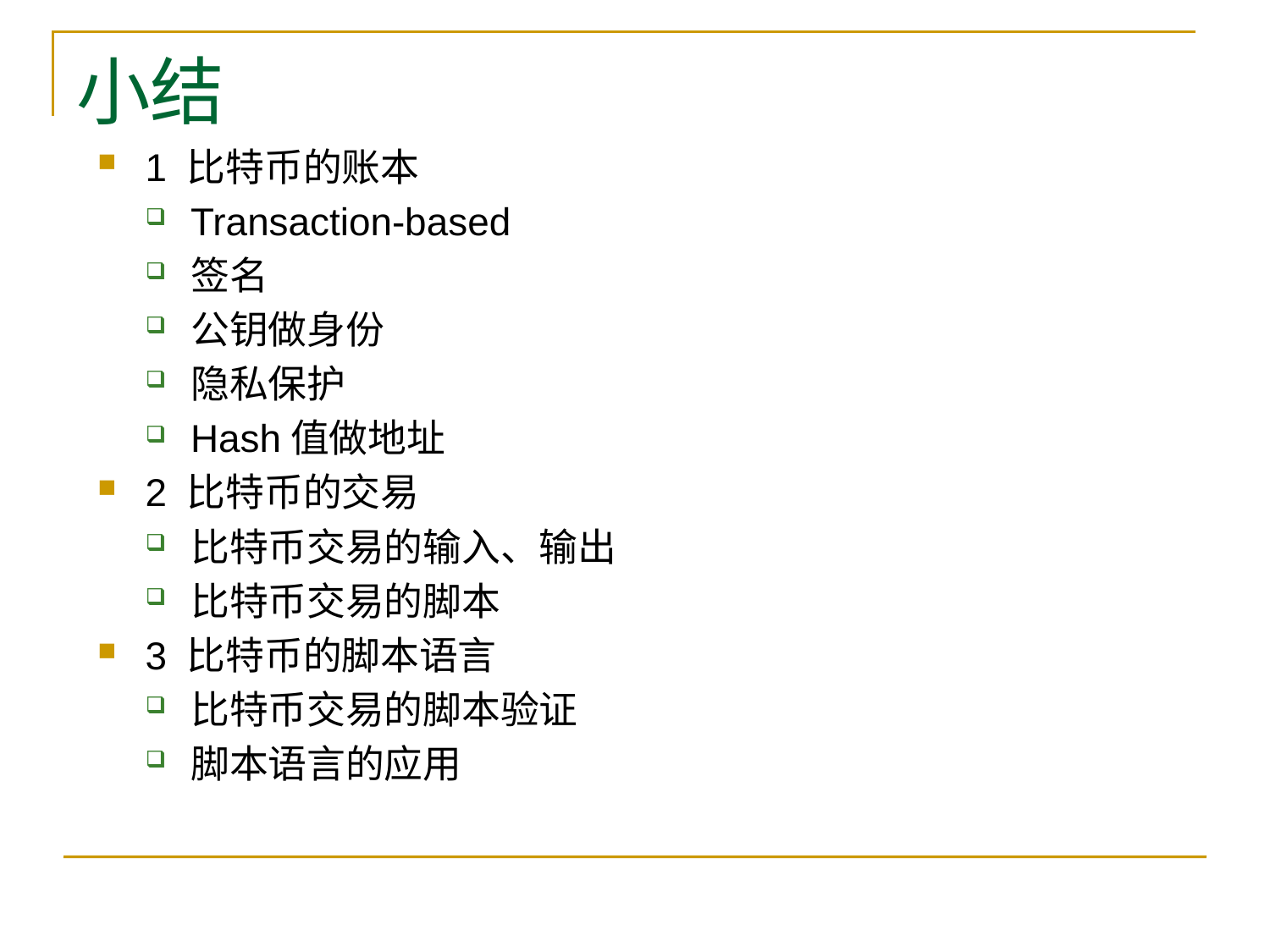

# 小结
1 比特币的账本
Transaction-based
签名
公钥做身份
隐私保护
Hash值做地址
2 比特币的交易
比特币交易的输入、输出
比特币交易的脚本
3 比特币的脚本语言
比特币交易的脚本验证
脚本语言的应用